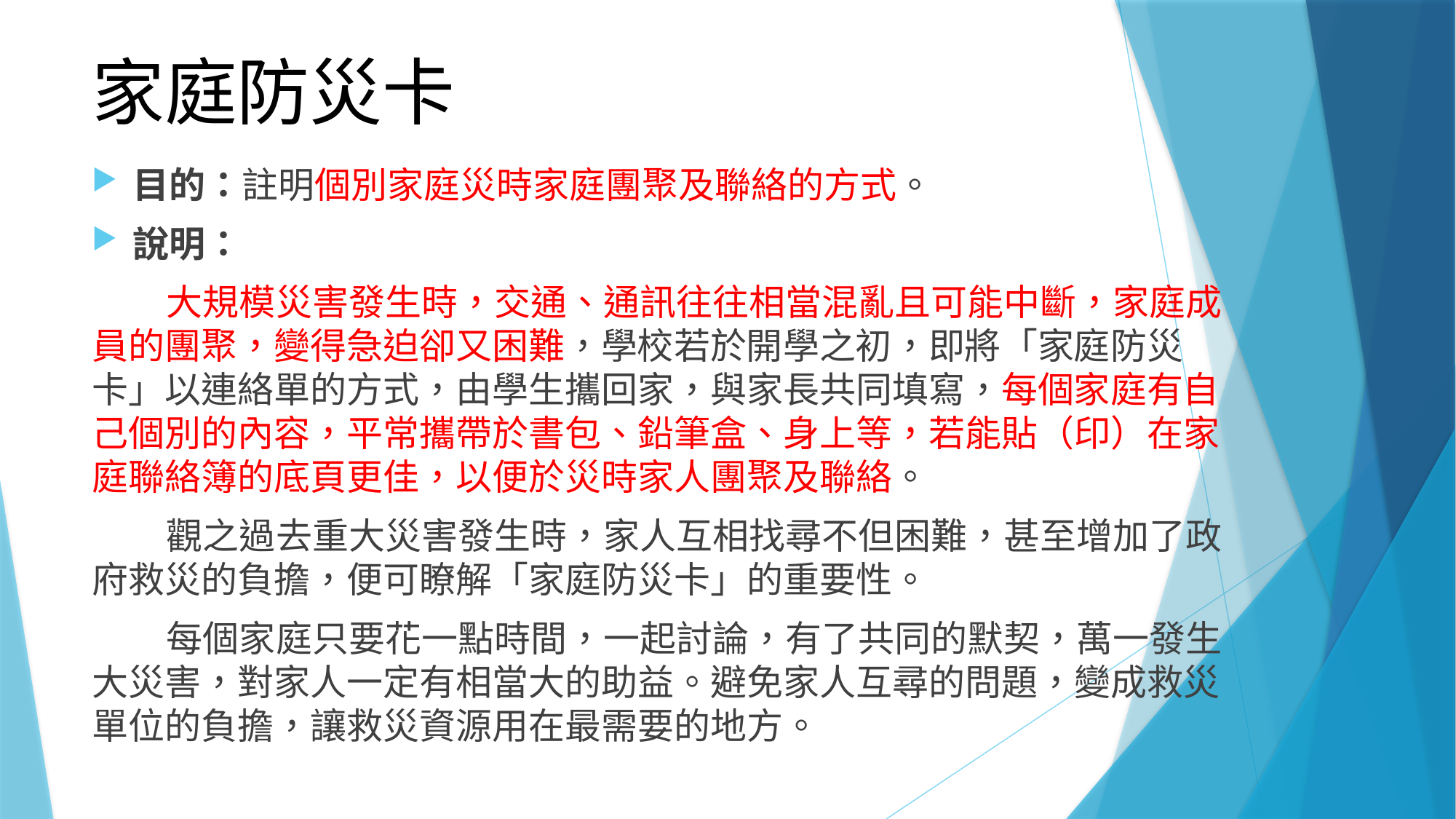

# 家庭防災卡
目的：註明個別家庭災時家庭團聚及聯絡的方式。
說明：
大規模災害發生時，交通、通訊往往相當混亂且可能中斷，家庭成員的團聚，變得急迫卻又困難，學校若於開學之初，即將「家庭防災卡」以連絡單的方式，由學生攜回家，與家長共同填寫，每個家庭有自己個別的內容，平常攜帶於書包、鉛筆盒、身上等，若能貼（印）在家庭聯絡簿的底頁更佳，以便於災時家人團聚及聯絡。
觀之過去重大災害發生時，家人互相找尋不但困難，甚至增加了政府救災的負擔，便可瞭解「家庭防災卡」的重要性。
每個家庭只要花一點時間，一起討論，有了共同的默契，萬一發生大災害，對家人一定有相當大的助益。避免家人互尋的問題，變成救災單位的負擔，讓救災資源用在最需要的地方。